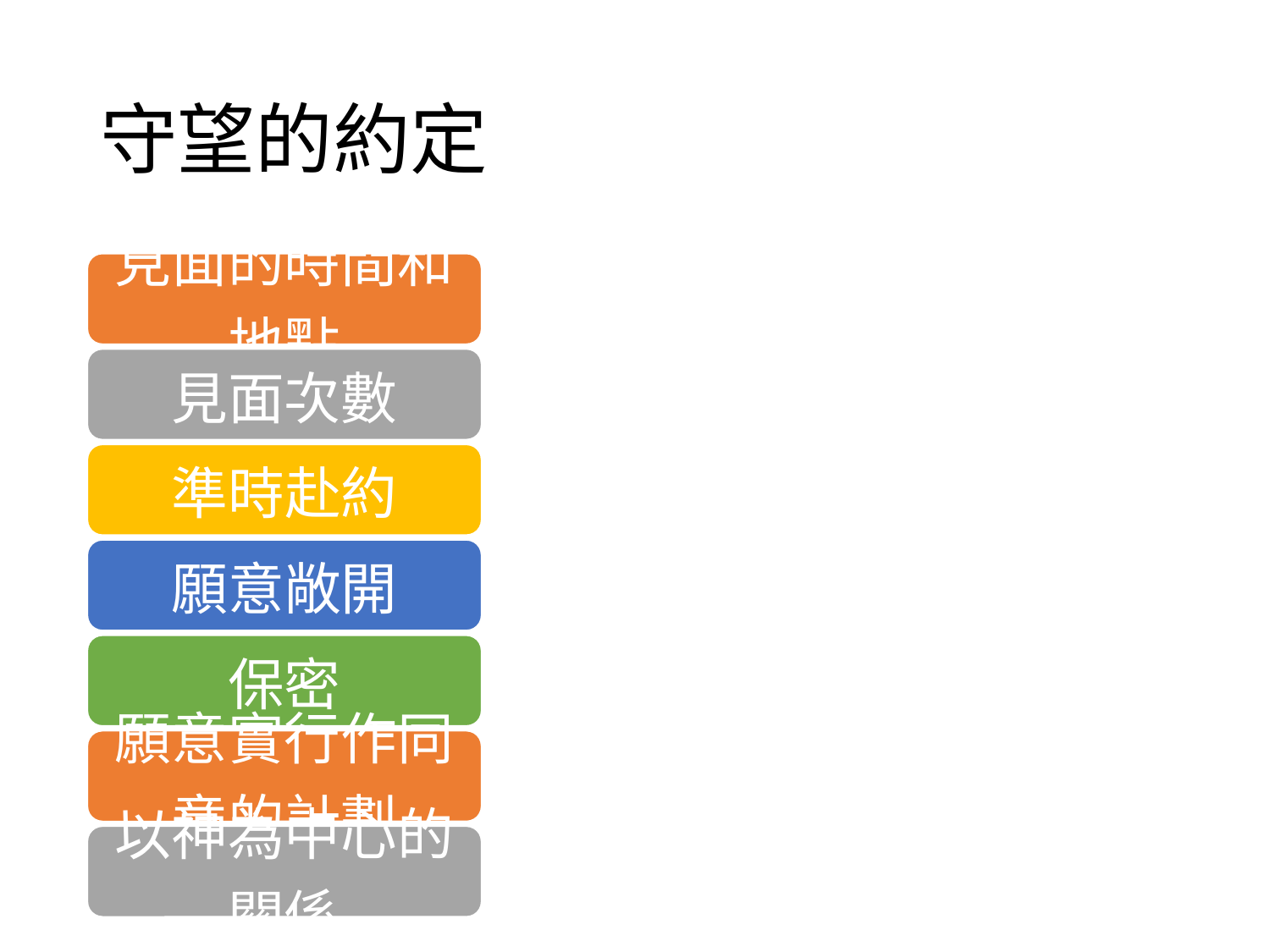

# 守望的約定
見面的時間和地點
見面次數
準時赴約
願意敞開
保密
願意實行作同意的計劃
以神為中心的關係